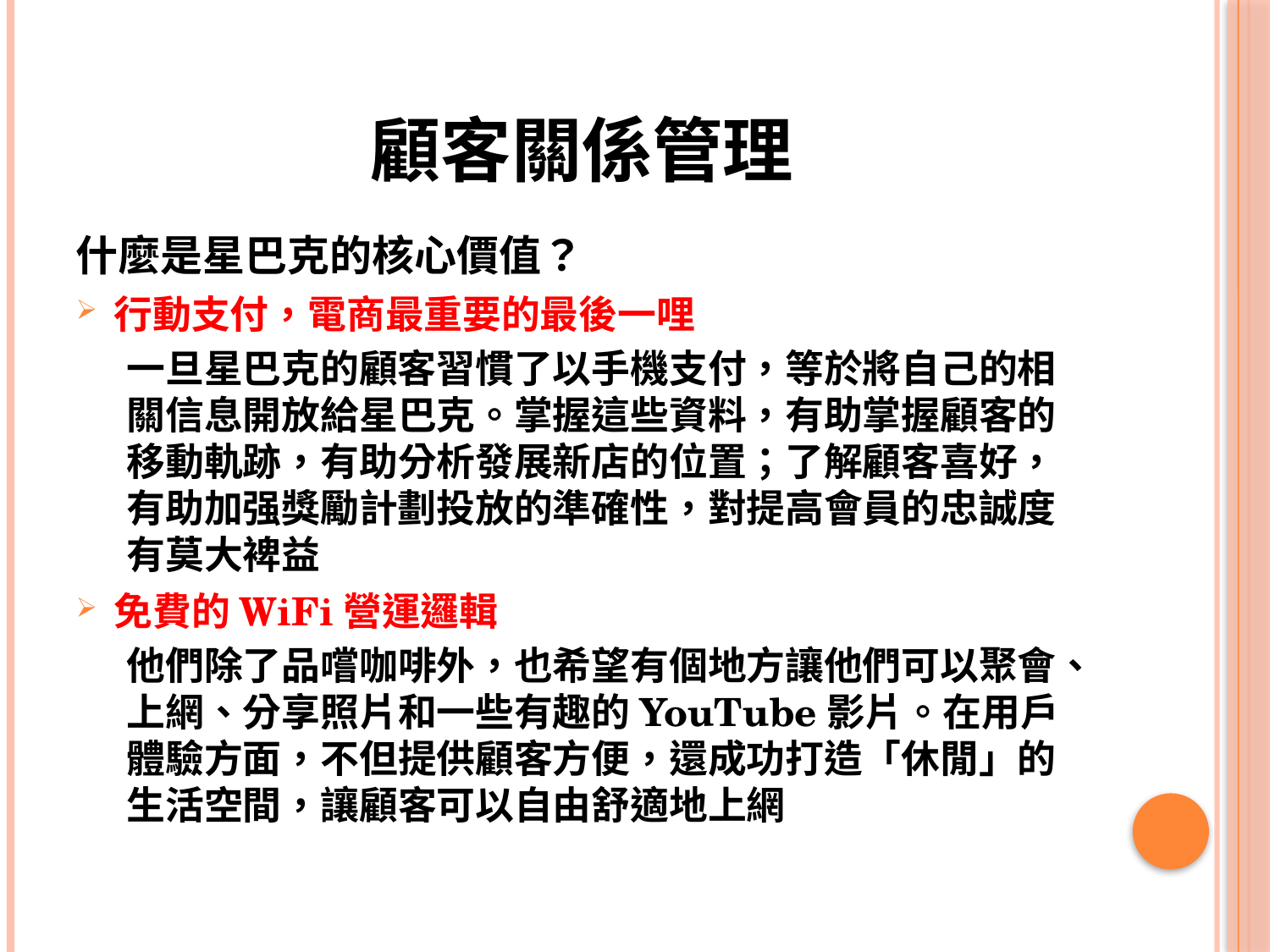

# 顧客關係管理
什麼是星巴克的核心價值？
行動支付，電商最重要的最後一哩
一旦星巴克的顧客習慣了以手機支付，等於將自己的相關信息開放給星巴克。掌握這些資料，有助掌握顧客的移動軌跡，有助分析發展新店的位置；了解顧客喜好，有助加强獎勵計劃投放的準確性，對提高會員的忠誠度有莫大裨益
免費的WiFi營運邏輯
他們除了品嚐咖啡外，也希望有個地方讓他們可以聚會、上網、分享照片和一些有趣的YouTube影片。在用戶體驗方面，不但提供顧客方便，還成功打造「休閒」的生活空間，讓顧客可以自由舒適地上網